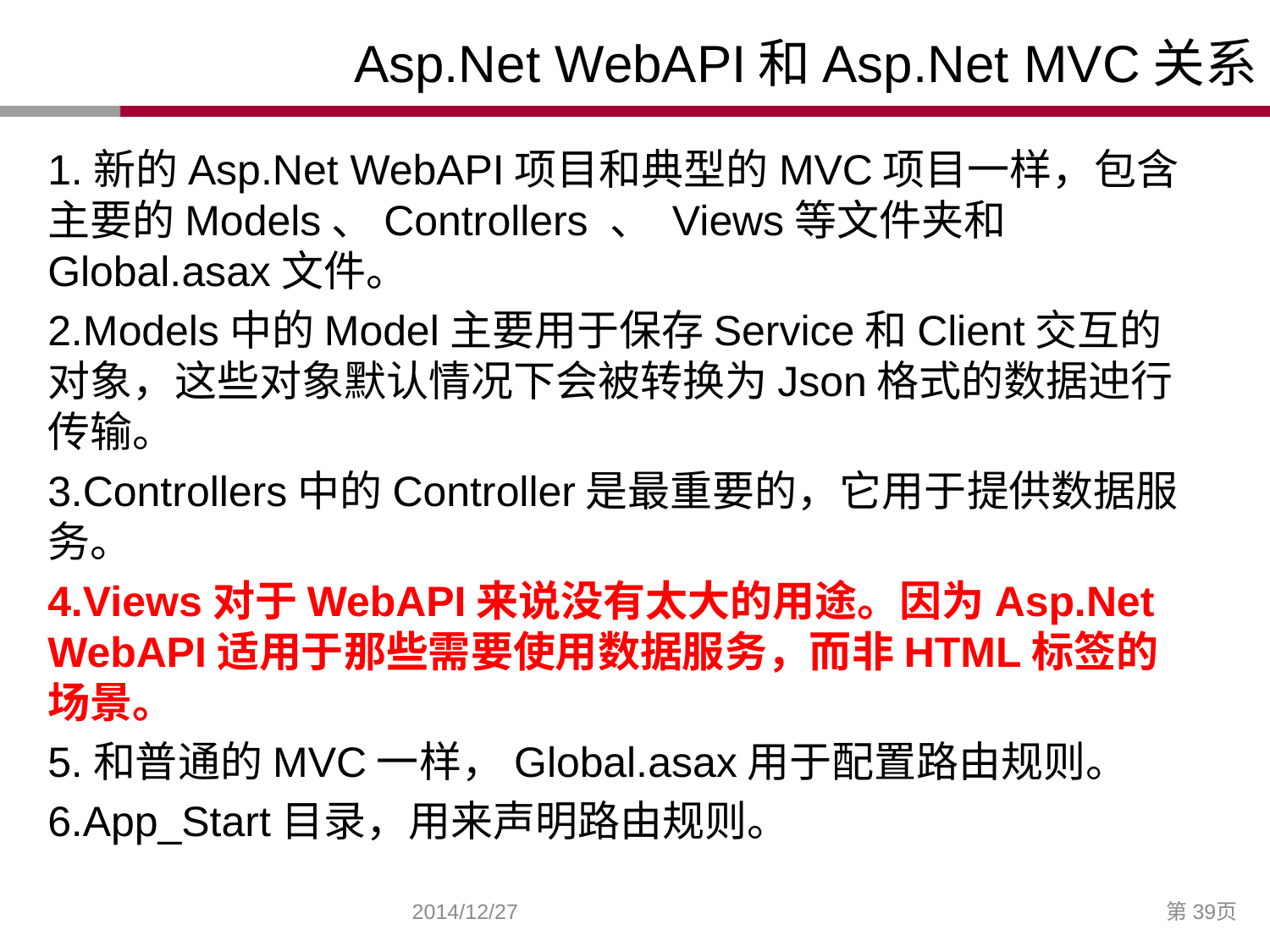

# Asp.Net WebAPI和Asp.Net MVC关系
1.新的Asp.Net WebAPI项目和典型的MVC项目一样，包含主要的Models、Controllers 、 Views等文件夹和Global.asax文件。
2.Models中的Model主要用于保存Service和Client交互的对象，这些对象默认情况下会被转换为Json格式的数据迚行传输。
3.Controllers中的Controller是最重要的，它用于提供数据服务。
4.Views对于WebAPI来说没有太大的用途。因为Asp.Net WebAPI适用于那些需要使用数据服务，而非HTML标签的场景。
5.和普通的MVC一样，Global.asax用于配置路由规则。
6.App_Start目录，用来声明路由规则。
2014/12/27
第39页